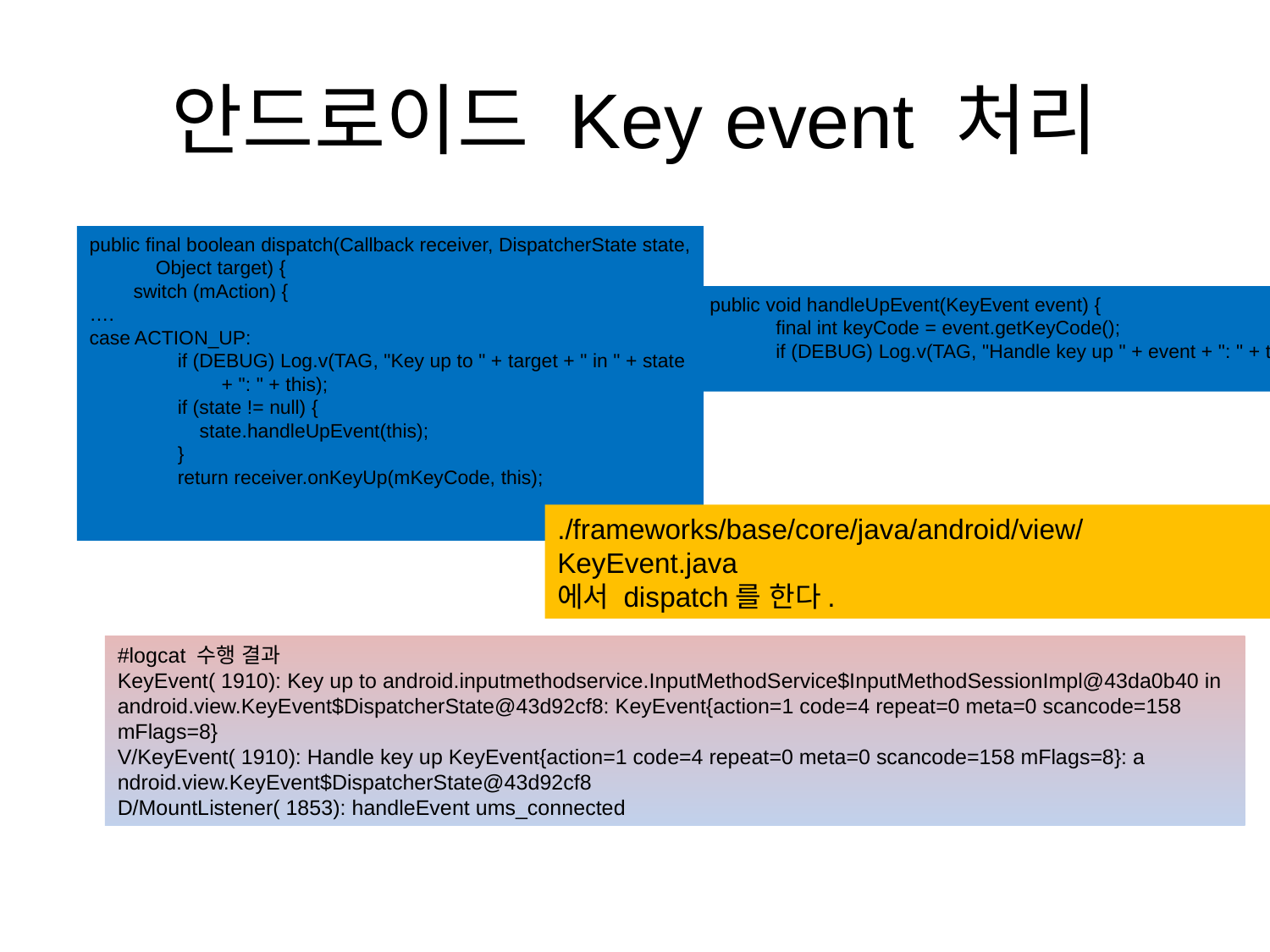

# 안드로이드 Key event 처리
public final boolean dispatch(Callback receiver, DispatcherState state,
            Object target) {
        switch (mAction) {
….
case ACTION_UP:
                if (DEBUG) Log.v(TAG, "Key up to " + target + " in " + state
                        + ": " + this);
                if (state != null) {
                    state.handleUpEvent(this);
                }
                return receiver.onKeyUp(mKeyCode, this);

public void handleUpEvent(KeyEvent event) {
            final int keyCode = event.getKeyCode();
            if (DEBUG) Log.v(TAG, "Handle key up " + event + ": " + this);

./frameworks/base/core/java/android/view/KeyEvent.java
에서 dispatch를 한다.
#logcat 수행 결과
KeyEvent( 1910): Key up to android.inputmethodservice.InputMethodService$InputMethodSessionImpl@43da0b40 in
android.view.KeyEvent$DispatcherState@43d92cf8: KeyEvent{action=1 code=4 repeat=0 meta=0 scancode=158 mFlags=8}
V/KeyEvent( 1910): Handle key up KeyEvent{action=1 code=4 repeat=0 meta=0 scancode=158 mFlags=8}: a
ndroid.view.KeyEvent$DispatcherState@43d92cf8
D/MountListener( 1853): handleEvent ums_connected